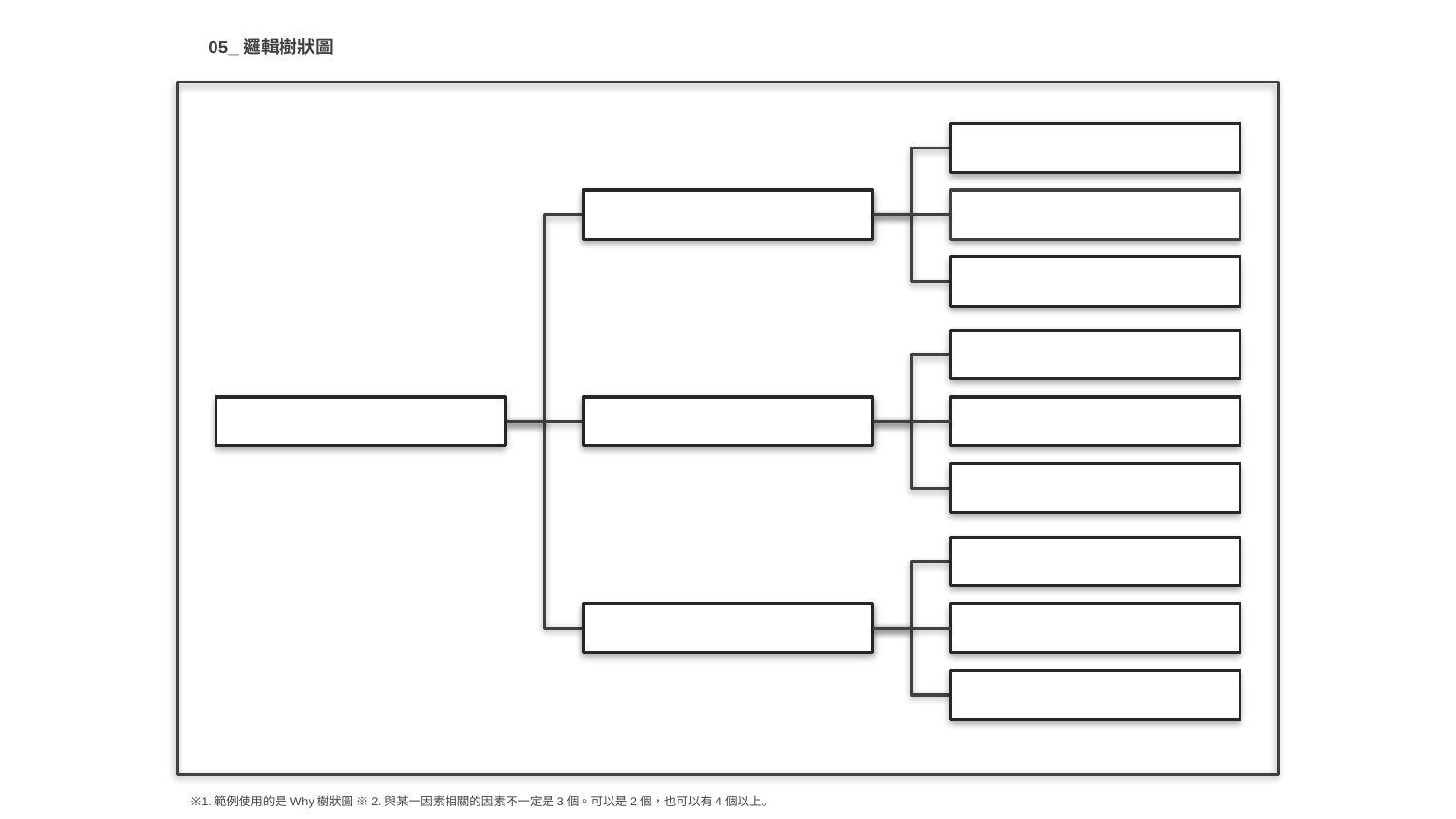

05_邏輯樹狀圖

※1.範例使用的是Why樹狀圖 ※2.與某一因素相關的因素不一定是3個。可以是2個，也可以有4個以上。